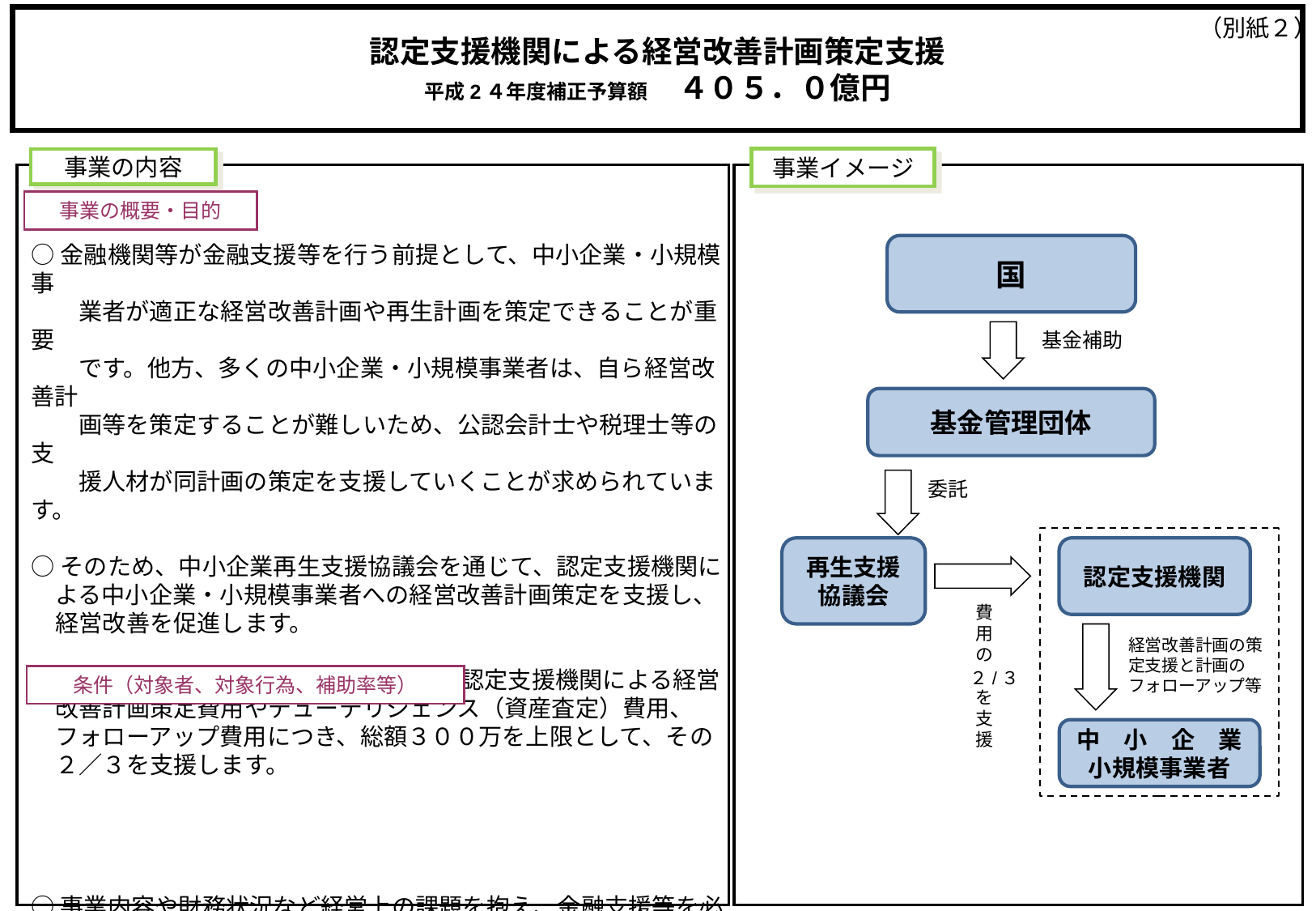

認定支援機関による経営改善計画策定支援
平成2４年度補正予算額　４０５．０億円
（別紙２）
事業イメージ
事業の内容

事業の概要・目的
○金融機関等が金融支援等を行う前提として、中小企業・小規模事
　　業者が適正な経営改善計画や再生計画を策定できることが重要
　　です。他方、多くの中小企業・小規模事業者は、自ら経営改善計
　　画等を策定することが難しいため、公認会計士や税理士等の支
　　援人材が同計画の策定を支援していくことが求められています。

○そのため、中小企業再生支援協議会を通じて、認定支援機関による中小企業・小規模事業者への経営改善計画策定を支援し、経営改善を促進します。

○具体的には、約２万社を対象として、認定支援機関による経営改善計画策定費用やデューデリジェンス（資産査定）費用、フォローアップ費用につき、総額３００万を上限として、その２／３を支援します。

○事業内容や財務状況など経営上の課題を抱え、金融支援等を必要としている中小企業・小規模事業者

○事業者の自己負担額は１００万円以下。
　　（上限総額３００万円－３００万円×２／３）
国
基金補助

基金管理団体
委託

再生支援協議会
認定支援機関

費用の

を支援
経営改善計画の策定支援と計画の
フォローアップ等

２/３
条件（対象者、対象行為、補助率等）
中　小　企　業
小規模事業者